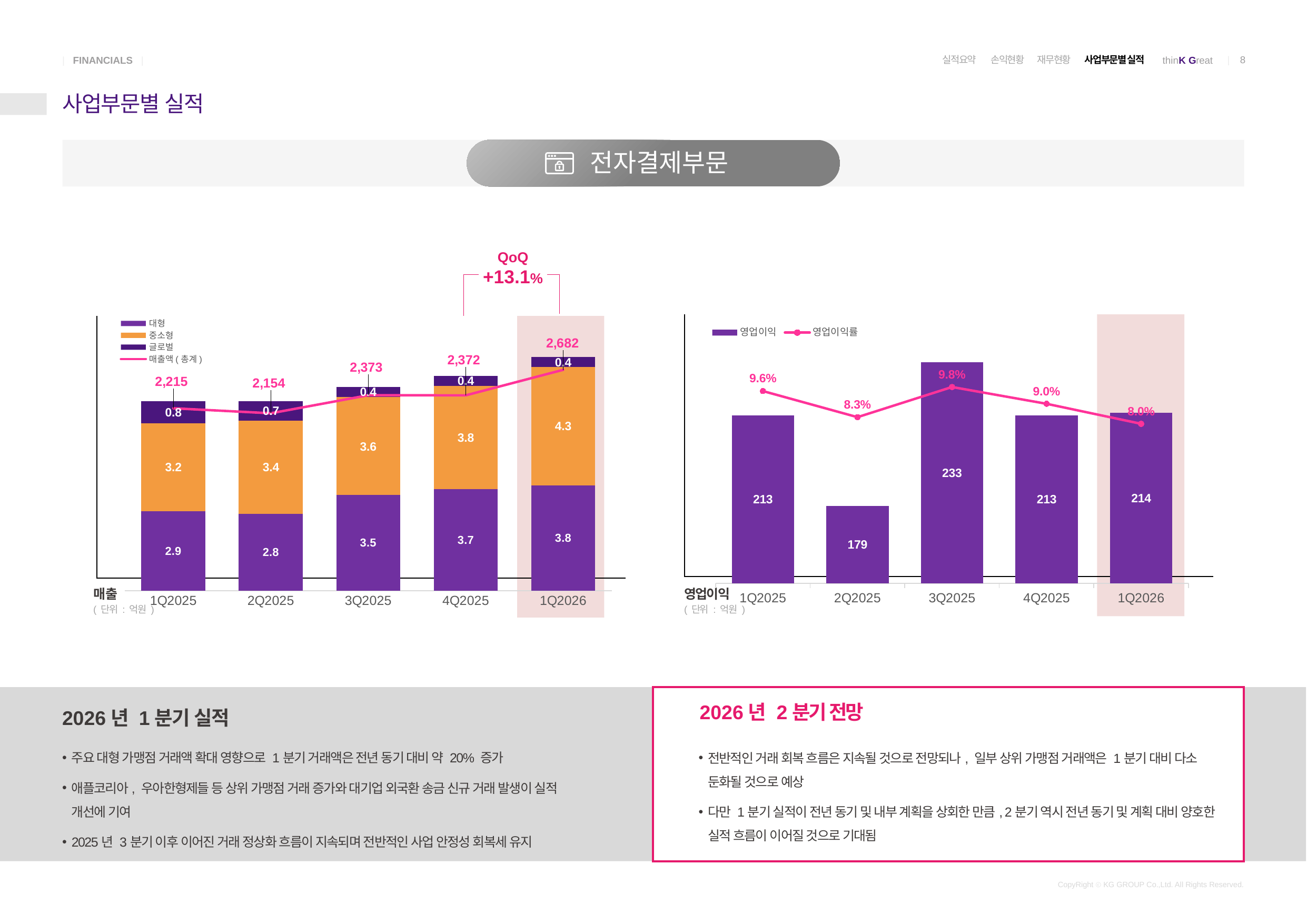

실적요약          손익현황          재무현황          사업부문별 실적
# 사업부문별 실적

전자결제부문

QoQ
+13.1%

### Chart

| Category | 영업이익 | 영업이익률 |
|---|---|---|
| 1Q2025 | 213.0 | 0.09616252821670429 |
| 2Q2025 | 179.0 | 0.08310120705663882 |
| 3Q2025 | 233.0 | 0.09818794774546986 |
| 4Q2025 | 213.0 | 0.08979763912310287 |
| 1Q2026 | 214.0 | 0.07979120059656973 |

### Chart

| Category | 대형 | 중소형 | 글로벌 | 매출액(총계) |
|---|---|---|---|---|
| 1Q2025 | 2.9 | 3.2 | 0.8 | 2215.0 |
| 2Q2025 | 2.8 | 3.4 | 0.7 | 2154.0 |
| 3Q2025 | 3.48 | 3.57 | 0.38 | 2373.0 |
| 4Q2025 | 3.7078 | 3.7607 | 0.36 | 2372.0 |
| 1Q2026 | 3.8397 | 4.3075 | 0.3618 | 2682.0 |

000
매출
( 단위 : 억원 )
영업이익
( 단위 : 억원 )

2026년 2분기 전망
2026년 1분기 실적
주요 대형 가맹점 거래액 확대 영향으로 1분기 거래액은 전년 동기 대비 약 20% 증가
애플코리아, 우아한형제들 등 상위 가맹점 거래 증가와 대기업 외국환 송금 신규 거래 발생이 실적 개선에 기여
2025년 3분기 이후 이어진 거래 정상화 흐름이 지속되며 전반적인 사업 안정성 회복세 유지
전반적인 거래 회복 흐름은 지속될 것으로 전망되나, 일부 상위 가맹점 거래액은 1분기 대비 다소 둔화될 것으로 예상
다만 1분기 실적이 전년 동기 및 내부 계획을 상회한 만큼, 2분기 역시 전년 동기 및 계획 대비 양호한 실적 흐름이 이어질 것으로 기대됨